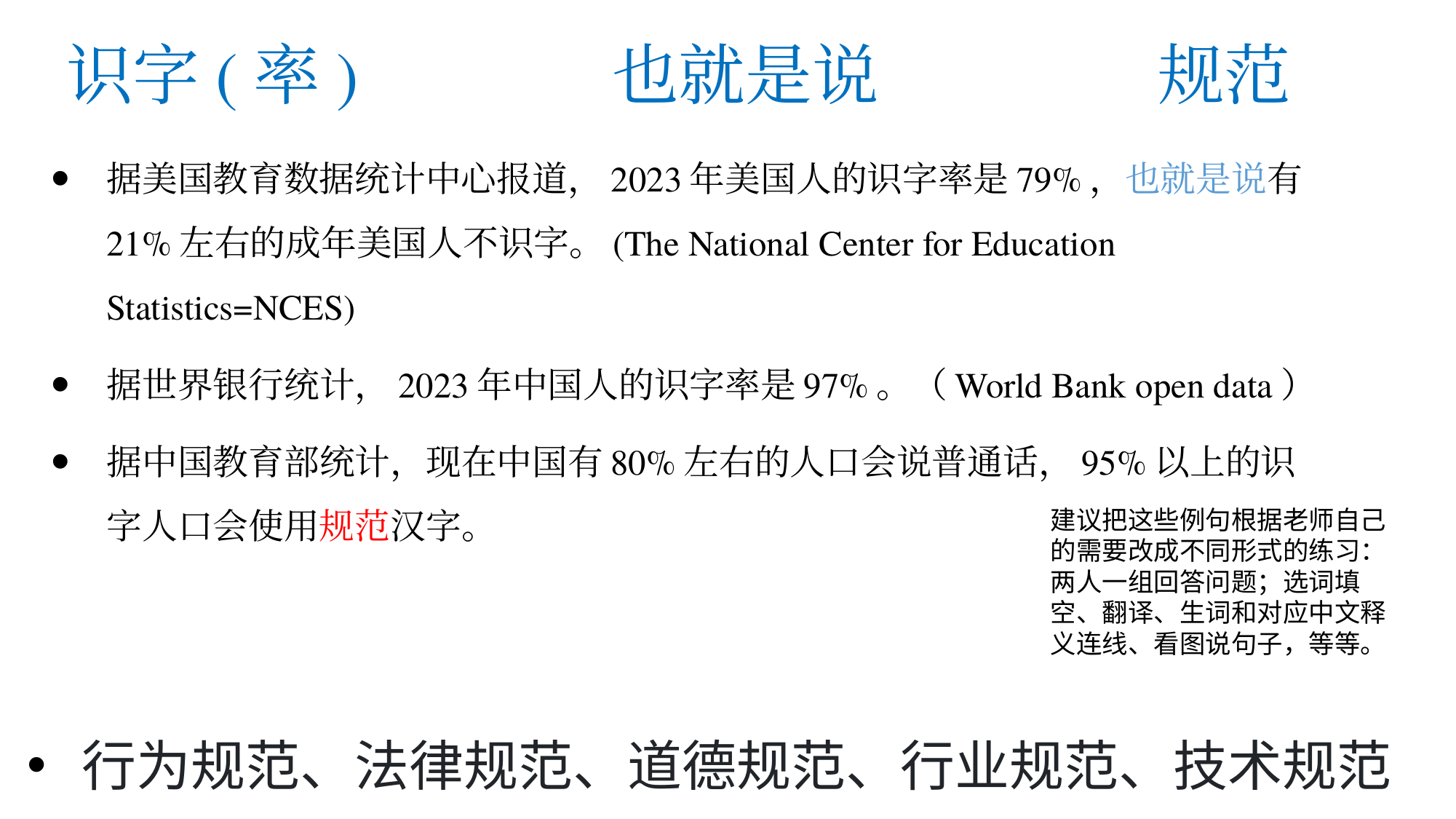

# 识字(率)			也就是说			规范
据美国教育数据统计中心报道，2023年美国人的识字率是79%，也就是说有21%左右的成年美国人不识字。(The National Center for Education Statistics=NCES)
据世界银行统计，2023年中国人的识字率是97%。（World Bank open data）
据中国教育部统计，现在中国有80%左右的人口会说普通话，95%以上的识字人口会使用规范汉字。
建议把这些例句根据老师自己的需要改成不同形式的练习：两人一组回答问题；选词填空、翻译、生词和对应中文释义连线、看图说句子，等等。
行为规范、法律规范、道德规范、行业规范、技术规范